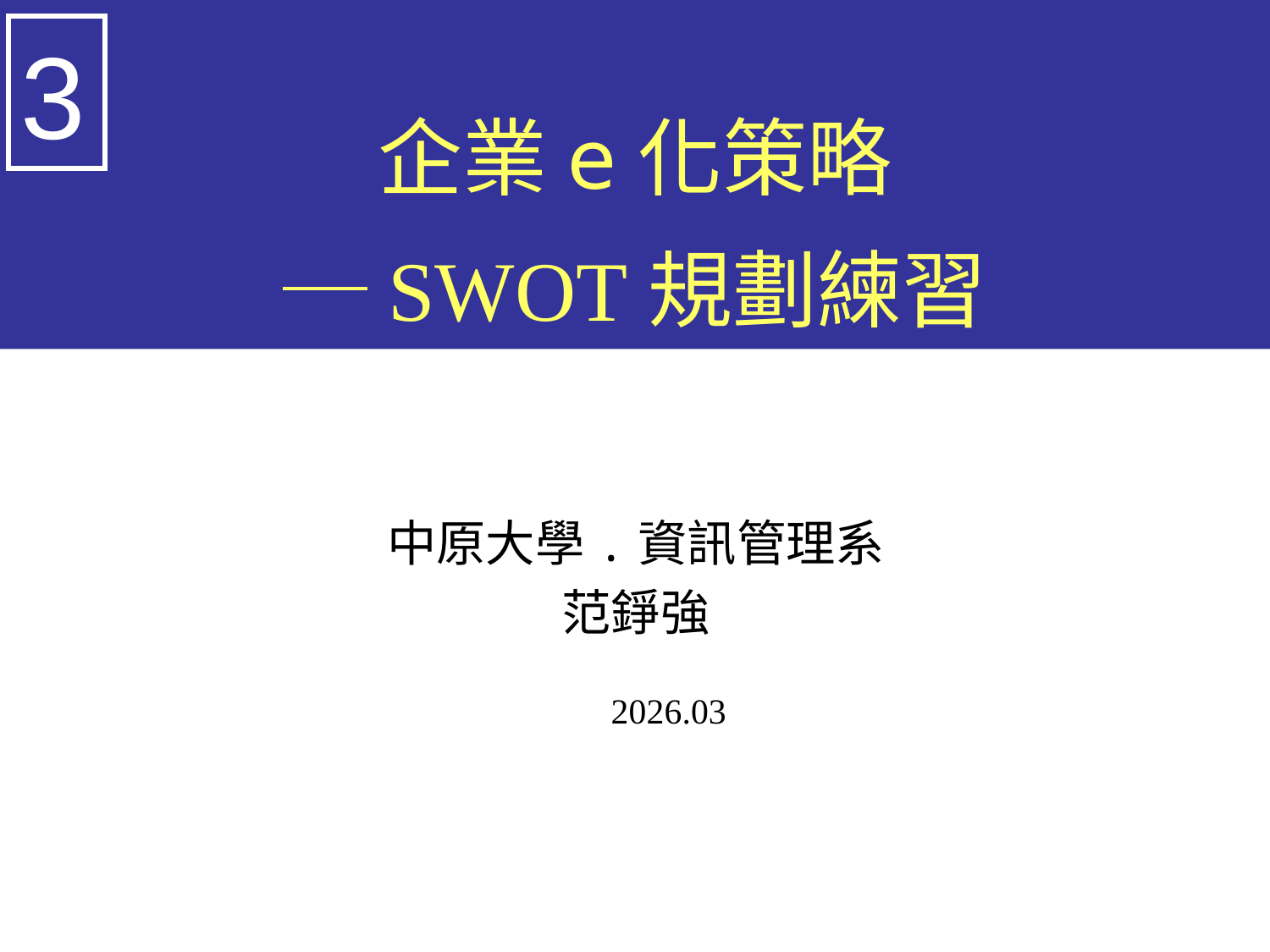

3
# 企業e化策略 ─SWOT規劃練習
中原大學.資訊管理系
范錚強

2026.03